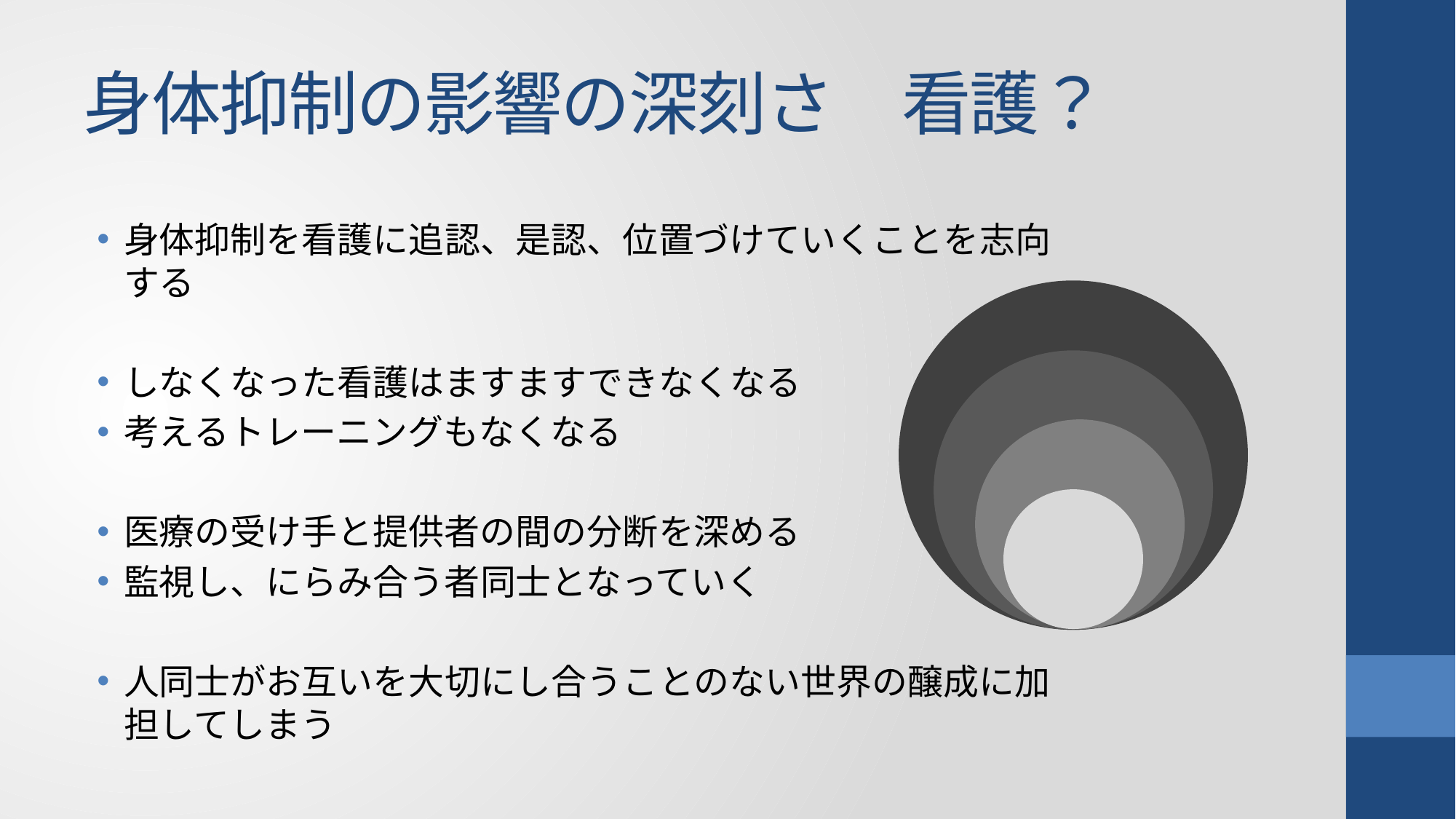

# 身体抑制の影響の深刻さ　看護？
身体抑制を看護に追認、是認、位置づけていくことを志向する

しなくなった看護はますますできなくなる
考えるトレーニングもなくなる

医療の受け手と提供者の間の分断を深める
監視し、にらみ合う者同士となっていく

人同士がお互いを大切にし合うことのない世界の醸成に加担してしまう